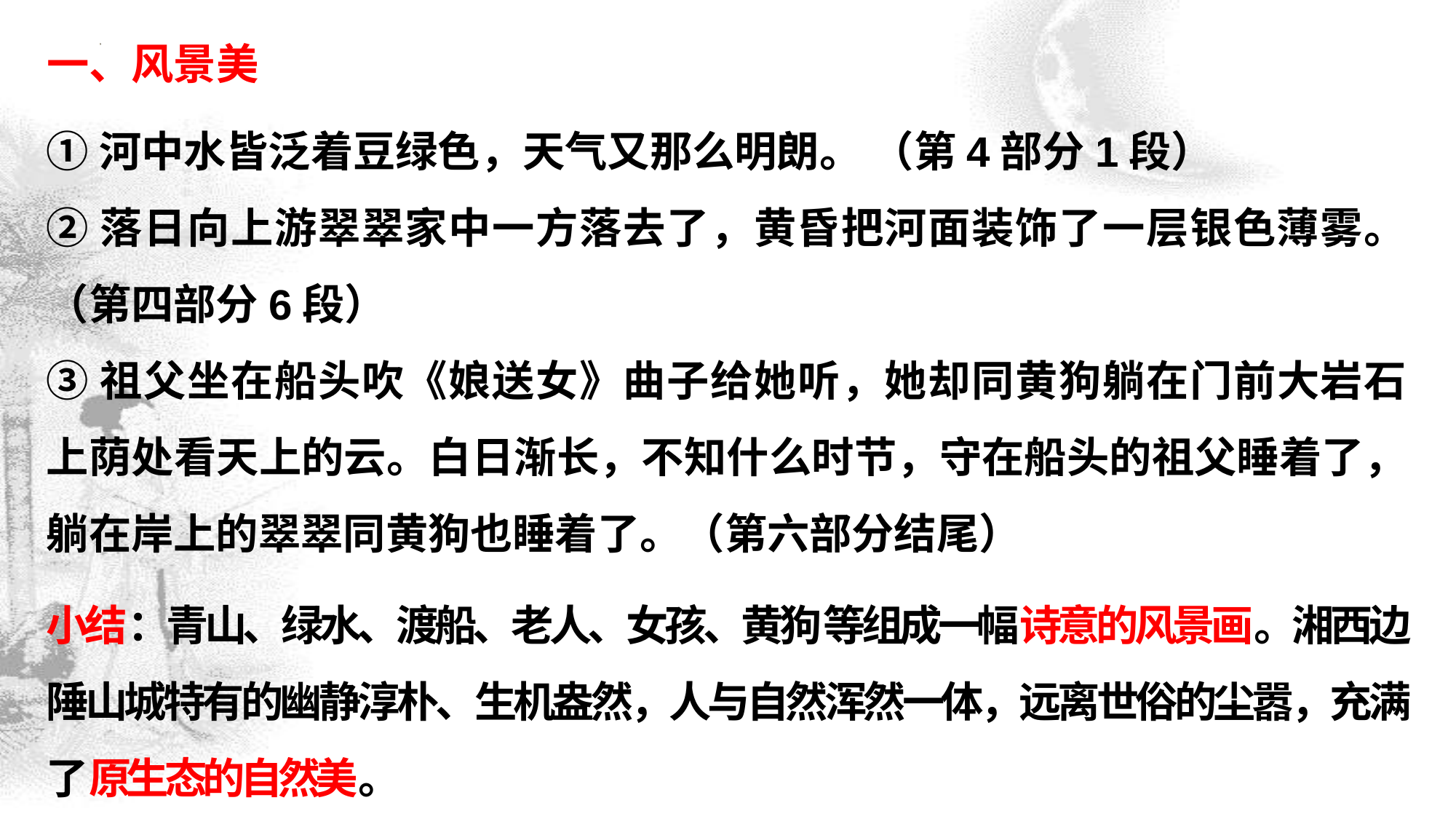

一、风景美
①河中水皆泛着豆绿色，天气又那么明朗。 （第4部分1段）
②落日向上游翠翠家中一方落去了，黄昏把河面装饰了一层银色薄雾。（第四部分6段）
③祖父坐在船头吹《娘送女》曲子给她听，她却同黄狗躺在门前大岩石上荫处看天上的云。白日渐长，不知什么时节，守在船头的祖父睡着了，躺在岸上的翠翠同黄狗也睡着了。（第六部分结尾）
小结：青山、绿水、渡船、老人、女孩、黄狗 等组成一幅诗意的风景画。湘西边陲山城特有的幽静淳朴、生机盎然，人与自然浑然一体，远离世俗的尘嚣，充满了原生态的自然美。